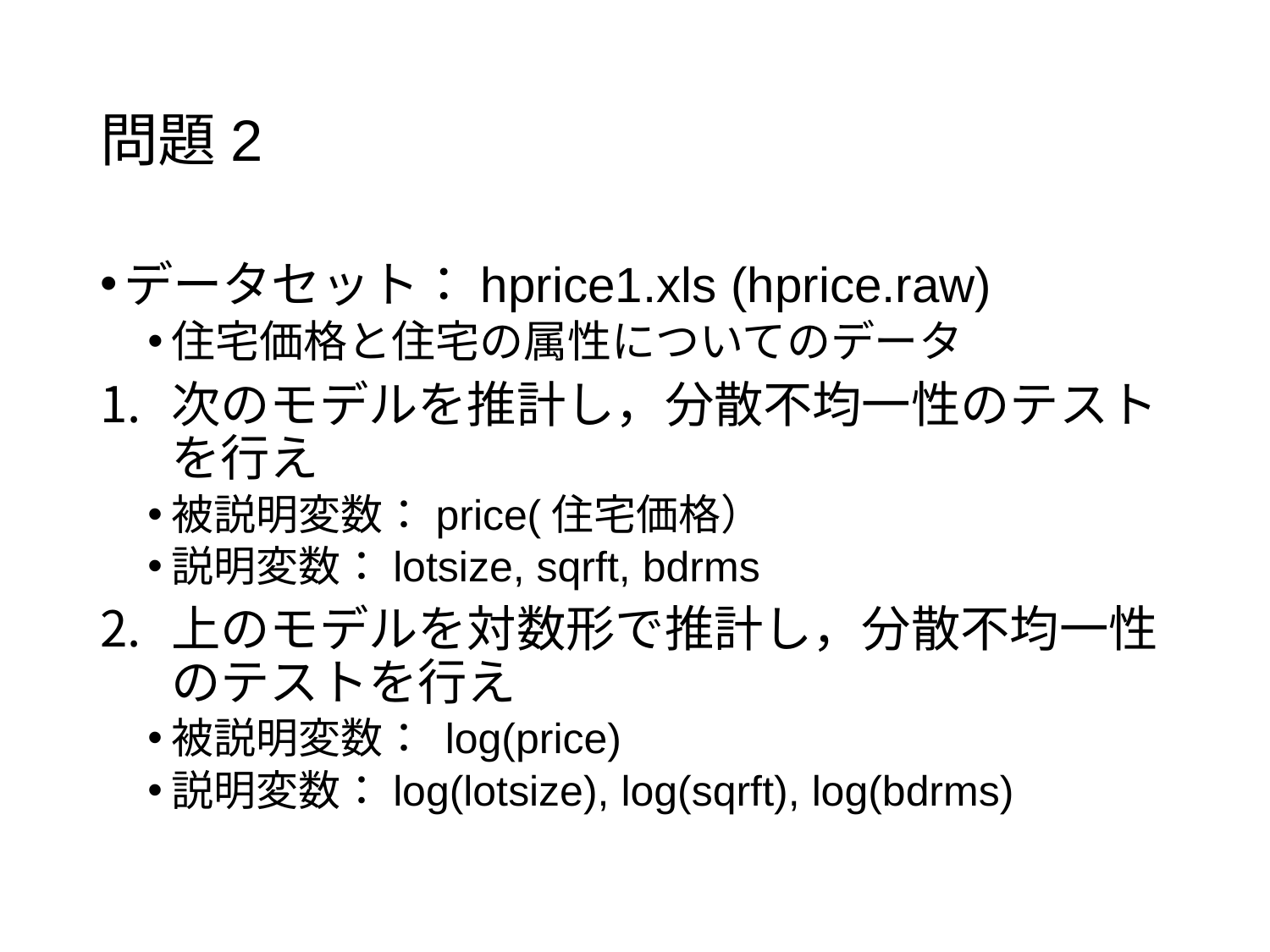

# 問題2
データセット：hprice1.xls (hprice.raw)
住宅価格と住宅の属性についてのデータ
次のモデルを推計し，分散不均一性のテストを行え
被説明変数：price(住宅価格）
説明変数：lotsize, sqrft, bdrms
上のモデルを対数形で推計し，分散不均一性のテストを行え
被説明変数： log(price)
説明変数：log(lotsize), log(sqrft), log(bdrms)